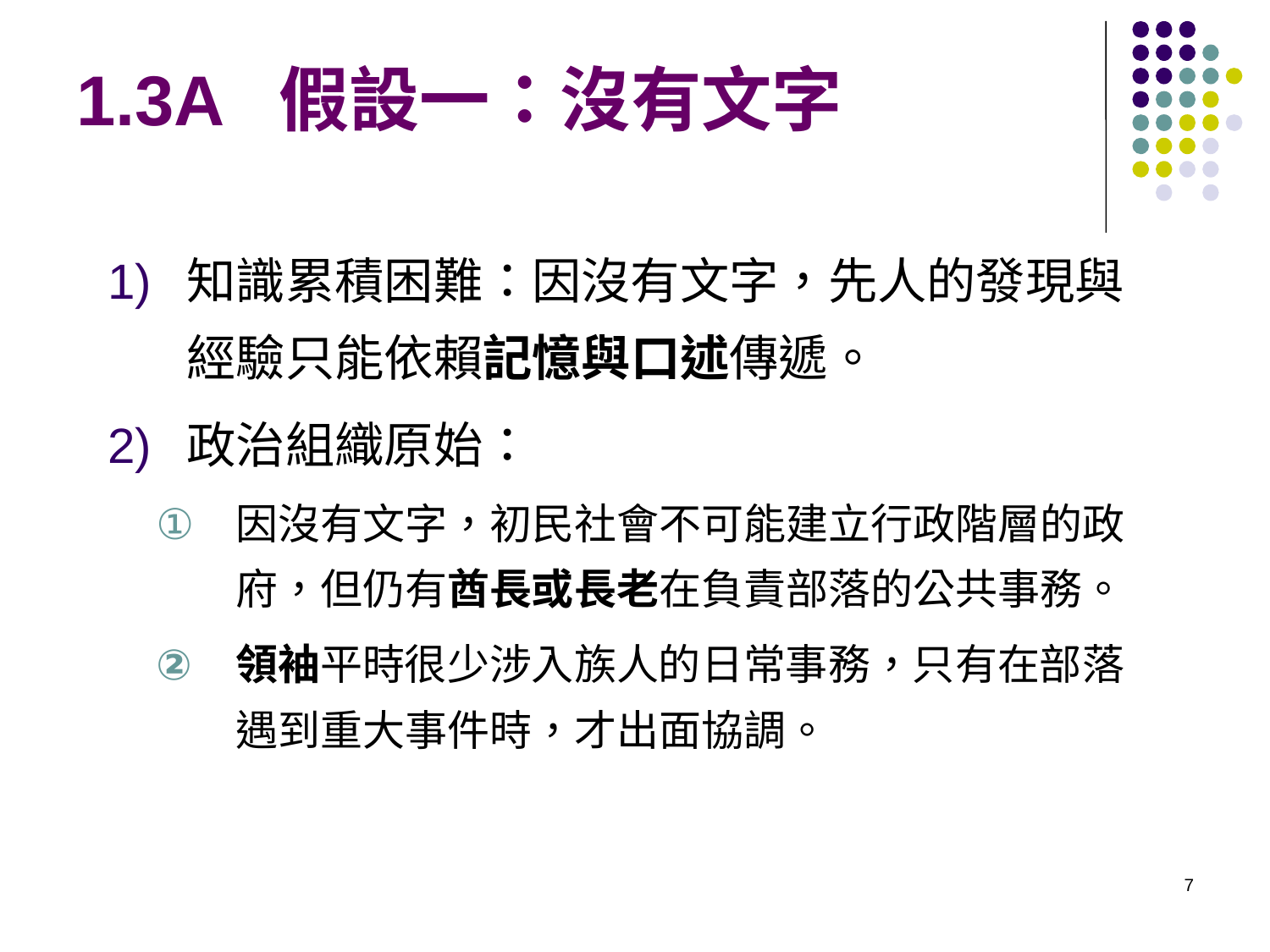

# 1.3A  假設一：沒有文字
知識累積困難：因沒有文字，先人的發現與經驗只能依賴記憶與口述傳遞。
政治組織原始：
因沒有文字，初民社會不可能建立行政階層的政府，但仍有酋長或長老在負責部落的公共事務。
領袖平時很少涉入族人的日常事務，只有在部落遇到重大事件時，才出面協調。
7